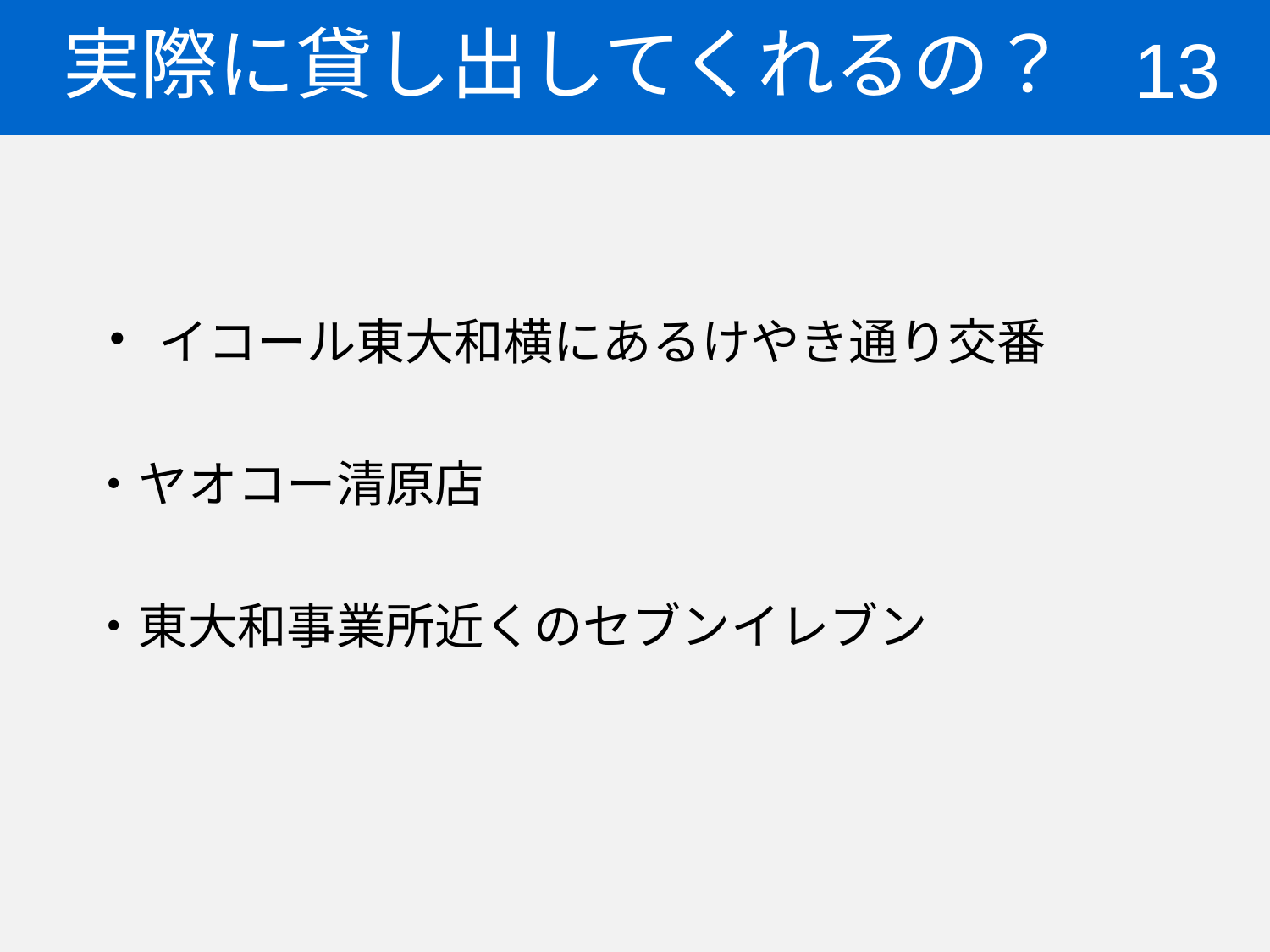

# 実際に貸し出してくれるの？
13

・ イコール東大和横にあるけやき通り交番

・ヤオコー清原店

・東大和事業所近くのセブンイレブン